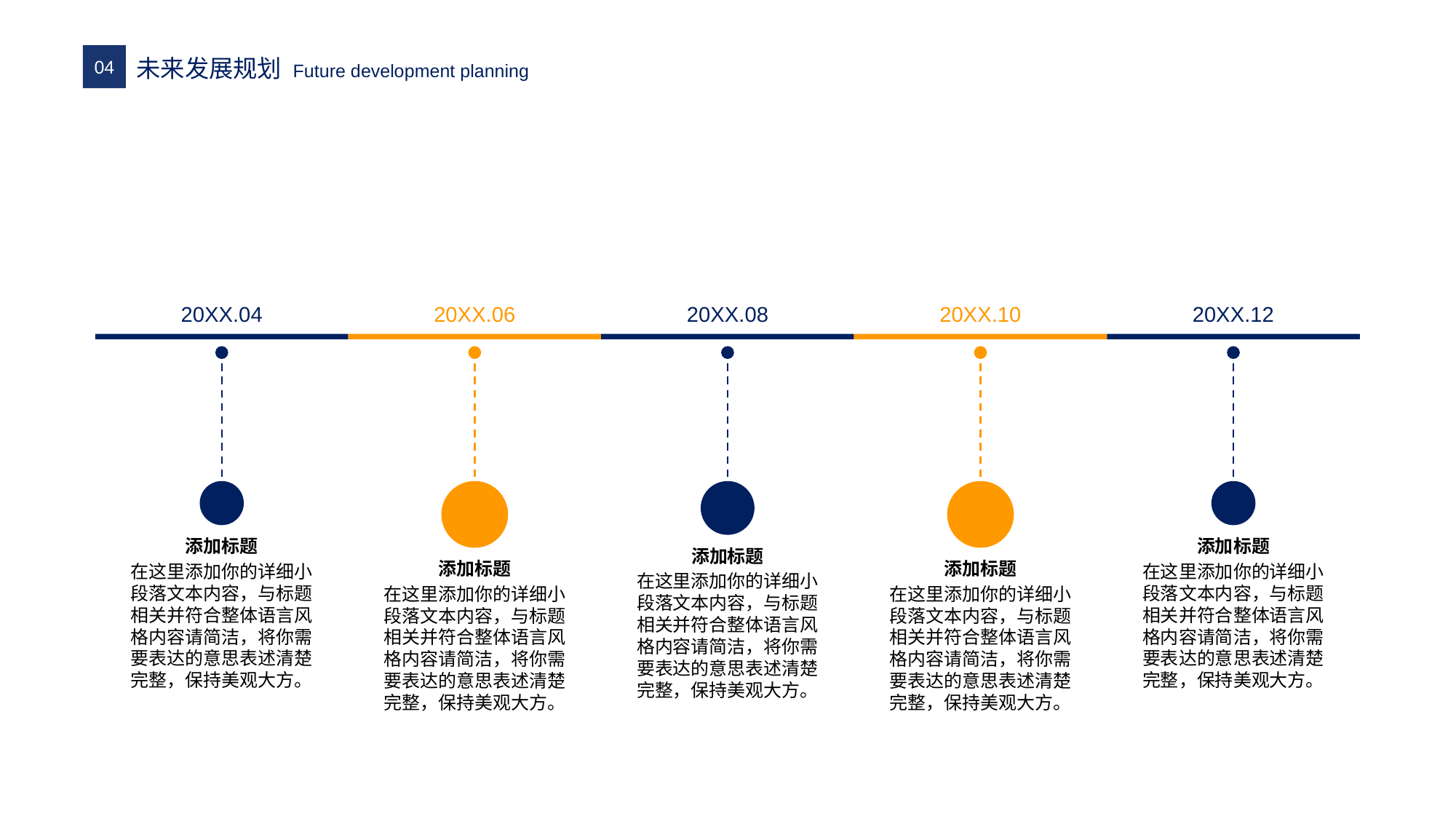

20XX.04
20XX.06
20XX.08
20XX.10
20XX.12

添加标题
添加标题
添加标题
添加标题
添加标题
在这里添加你的详细小段落文本内容，与标题相关并符合整体语言风格内容请简洁，将你需要表达的意思表述清楚完整，保持美观大方。
在这里添加你的详细小段落文本内容，与标题相关并符合整体语言风格内容请简洁，将你需要表达的意思表述清楚完整，保持美观大方。
在这里添加你的详细小段落文本内容，与标题相关并符合整体语言风格内容请简洁，将你需要表达的意思表述清楚完整，保持美观大方。
在这里添加你的详细小段落文本内容，与标题相关并符合整体语言风格内容请简洁，将你需要表达的意思表述清楚完整，保持美观大方。
在这里添加你的详细小段落文本内容，与标题相关并符合整体语言风格内容请简洁，将你需要表达的意思表述清楚完整，保持美观大方。